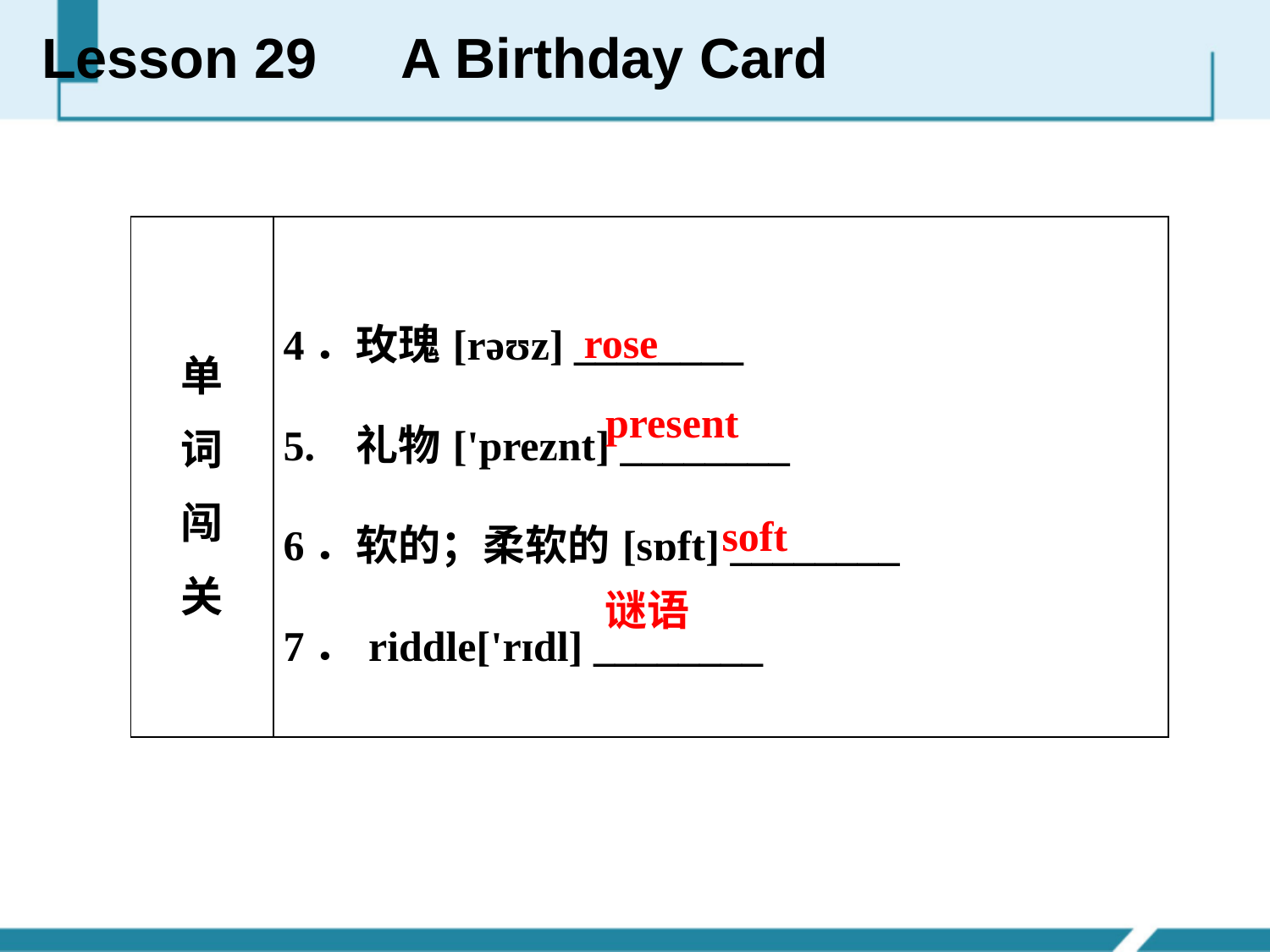

Lesson 29　A Birthday Card
| 单 词 闯 关 | 4．玫瑰[rəʊz] \_\_\_\_\_\_\_\_ 5. 礼物['preznt] \_\_\_\_\_\_\_\_ 6．软的；柔软的[sɒft] \_\_\_\_\_\_\_\_ 7．riddle['rɪdl] \_\_\_\_\_\_\_\_ |
| --- | --- |
rose
present
soft
谜语